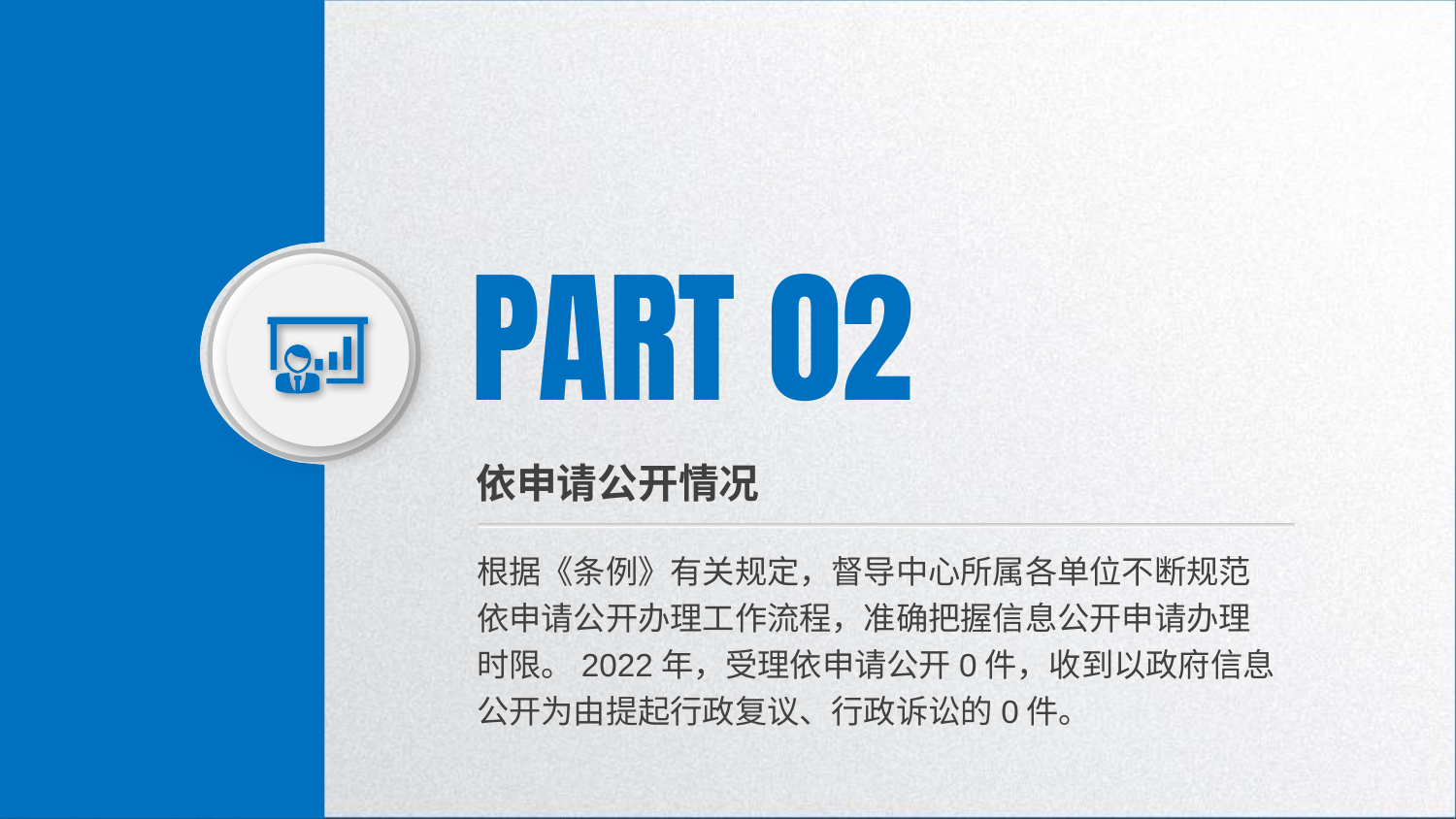

PART 02

依申请公开情况

根据《条例》有关规定，督导中心所属各单位不断规范依申请公开办理工作流程，准确把握信息公开申请办理时限。2022年，受理依申请公开0件，收到以政府信息公开为由提起行政复议、行政诉讼的0件。